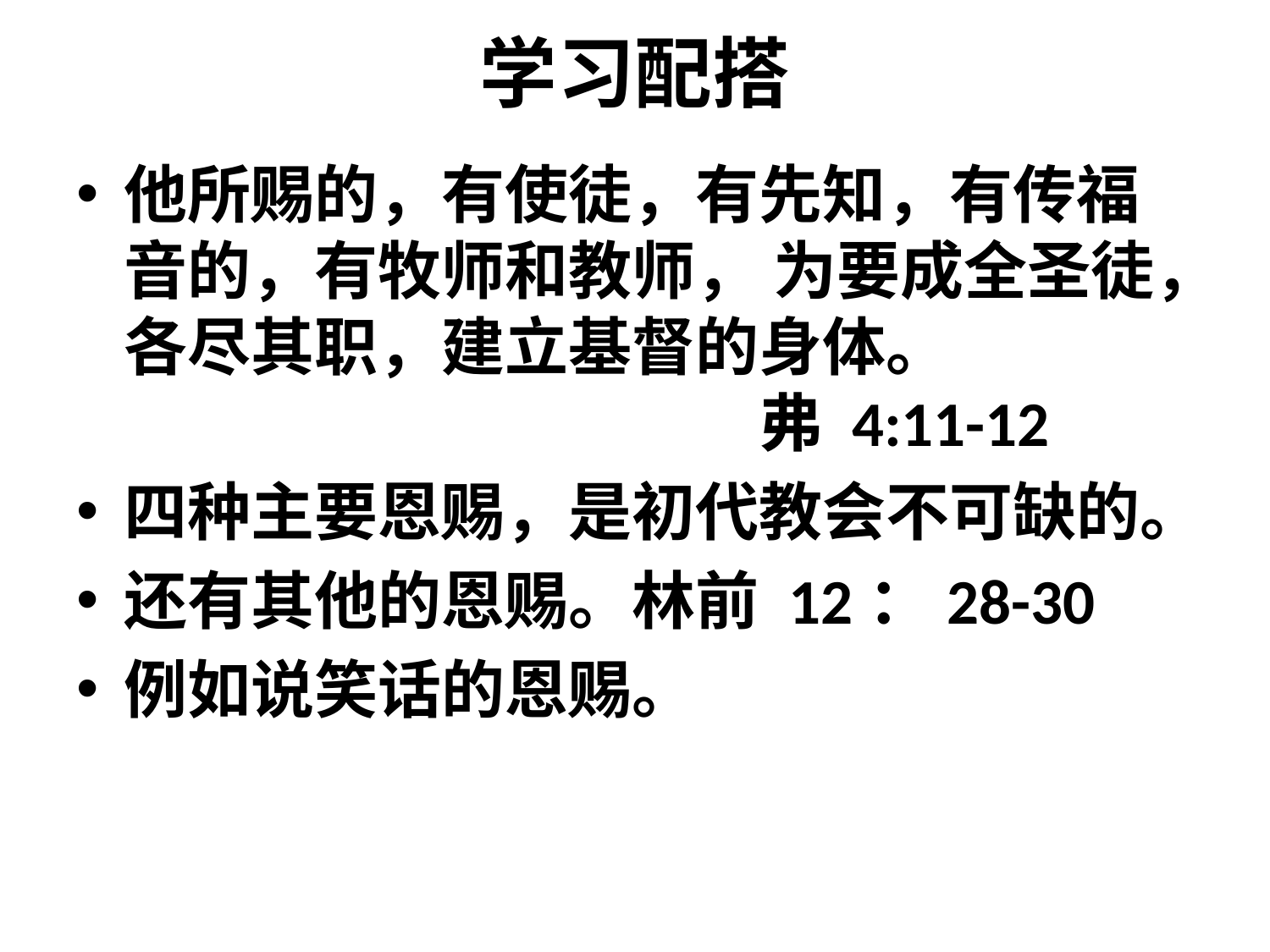

# 学习配搭
他所赐的，有使徒，有先知，有传福音的，有牧师和教师， 为要成全圣徒，各尽其职，建立基督的身体。							弗 4:11-12
四种主要恩赐，是初代教会不可缺的。
还有其他的恩赐。林前 12：28-30
例如说笑话的恩赐。